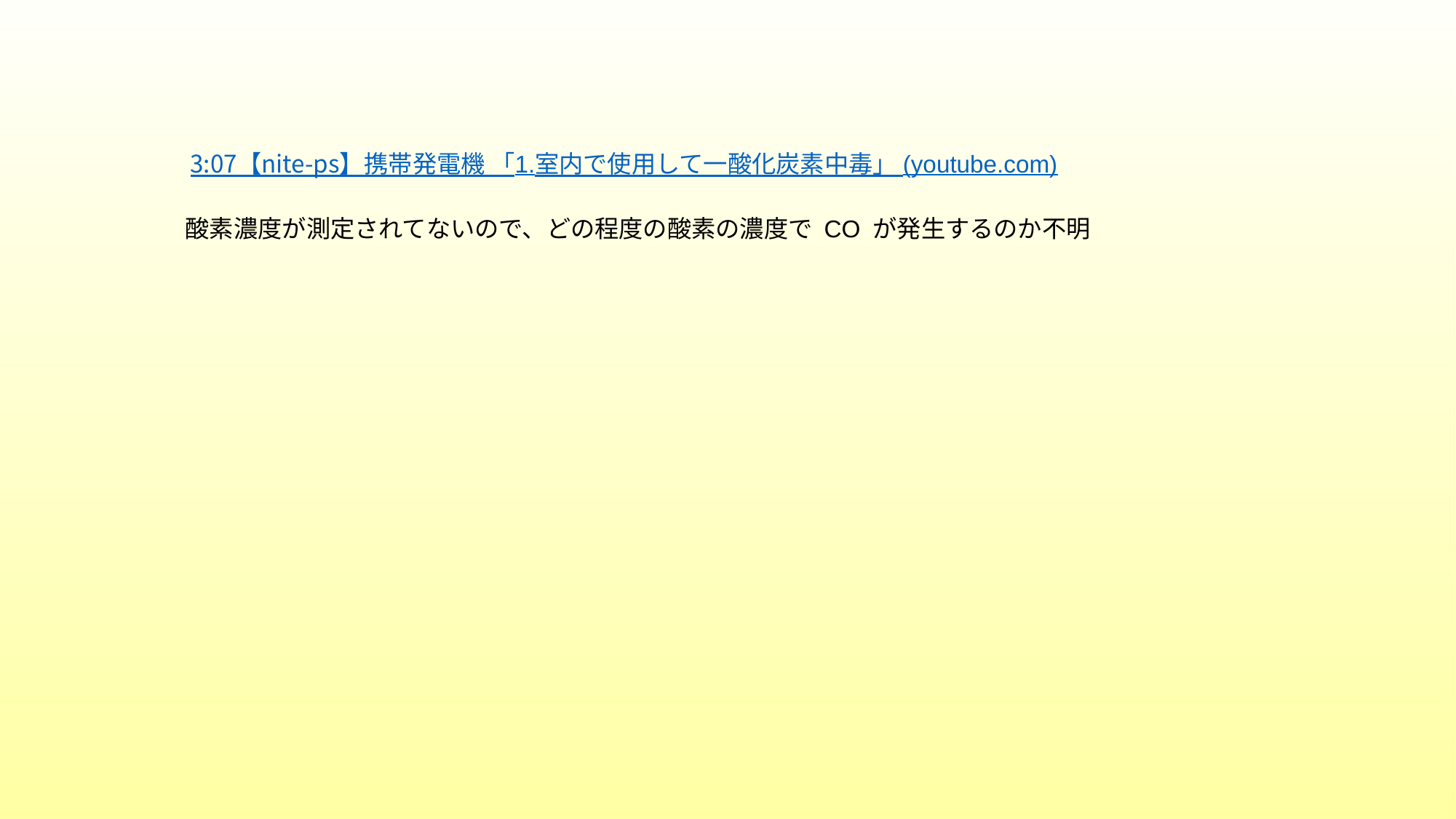

3:07【nite-ps】携帯発電機 「1.室内で使用して一酸化炭素中毒」 (youtube.com)
酸素濃度が測定されてないので、どの程度の酸素の濃度で CO が発生するのか不明